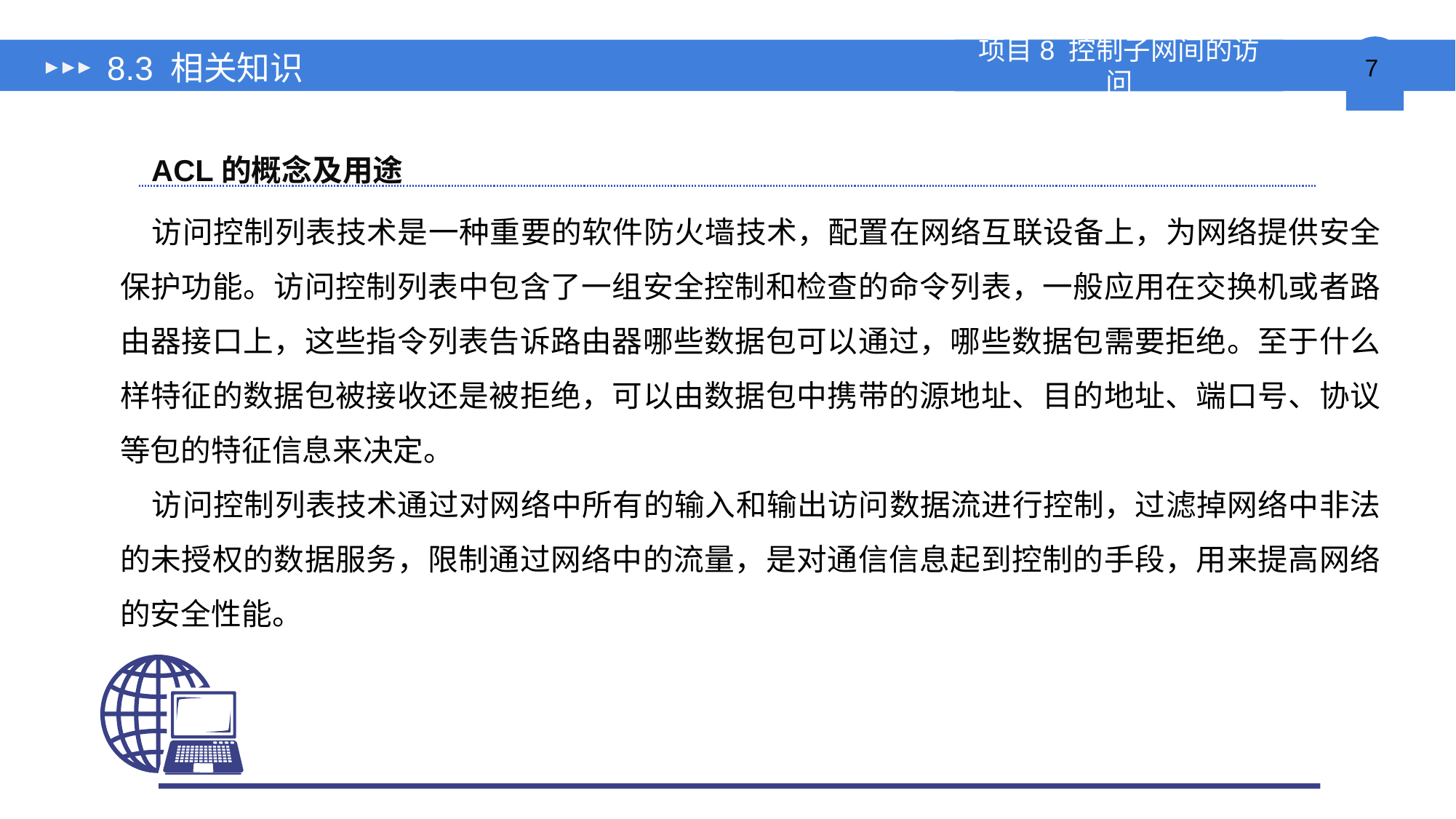

# 8.3 相关知识
ACL的概念及用途

访问控制列表技术是一种重要的软件防火墙技术，配置在网络互联设备上，为网络提供安全保护功能。访问控制列表中包含了一组安全控制和检查的命令列表，一般应用在交换机或者路由器接口上，这些指令列表告诉路由器哪些数据包可以通过，哪些数据包需要拒绝。至于什么样特征的数据包被接收还是被拒绝，可以由数据包中携带的源地址、目的地址、端口号、协议等包的特征信息来决定。
访问控制列表技术通过对网络中所有的输入和输出访问数据流进行控制，过滤掉网络中非法的未授权的数据服务，限制通过网络中的流量，是对通信信息起到控制的手段，用来提高网络的安全性能。